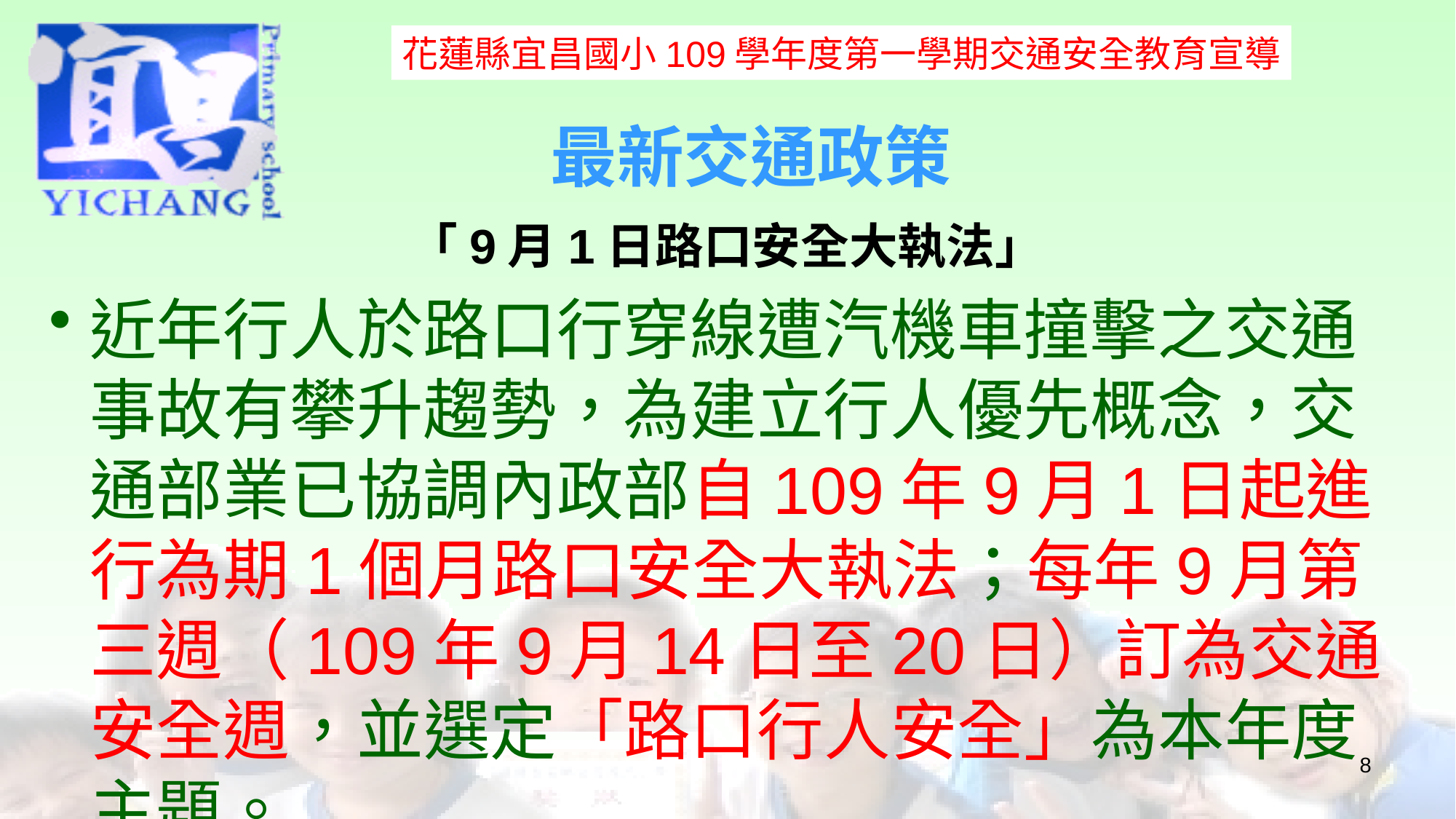

花蓮縣宜昌國小109學年度第一學期交通安全教育宣導
# 最新交通政策
「9月1日路口安全大執法」
近年行人於路口行穿線遭汽機車撞擊之交通事故有攀升趨勢，為建立行人優先概念，交通部業已協調內政部自109年9月1日起進行為期1個月路口安全大執法；每年9月第三週（109年9月14日至20日）訂為交通安全週，並選定「路口行人安全」為本年度主題。
8